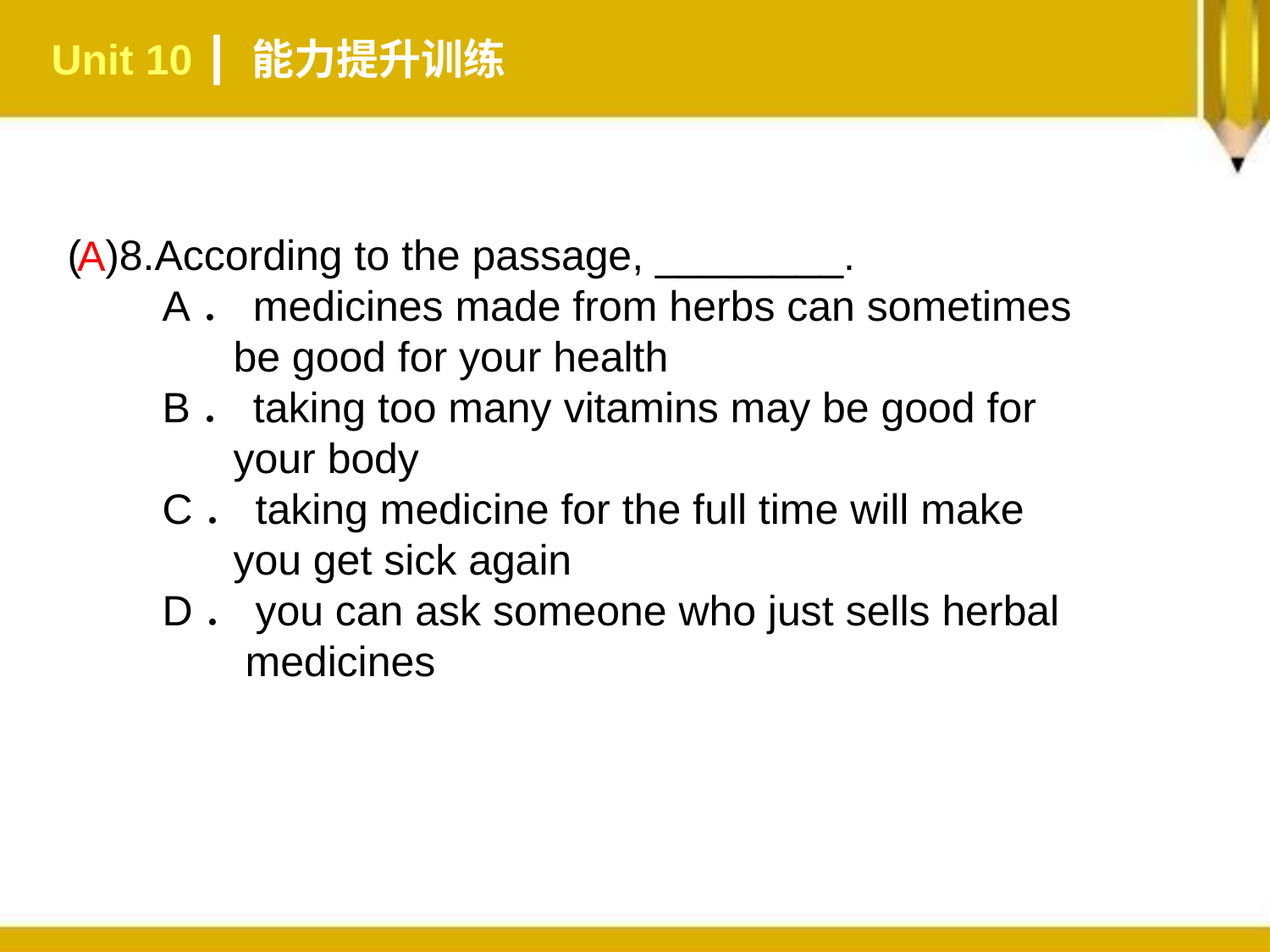

Unit 10 ┃ 能力提升训练

(  )8.According to the passage, ________.
        A．medicines made from herbs can sometimes
              be good for your health
        B．taking too many vitamins may be good for
              your body
        C．taking medicine for the full time will make
              you get sick again
        D．you can ask someone who just sells herbal
               medicines
A